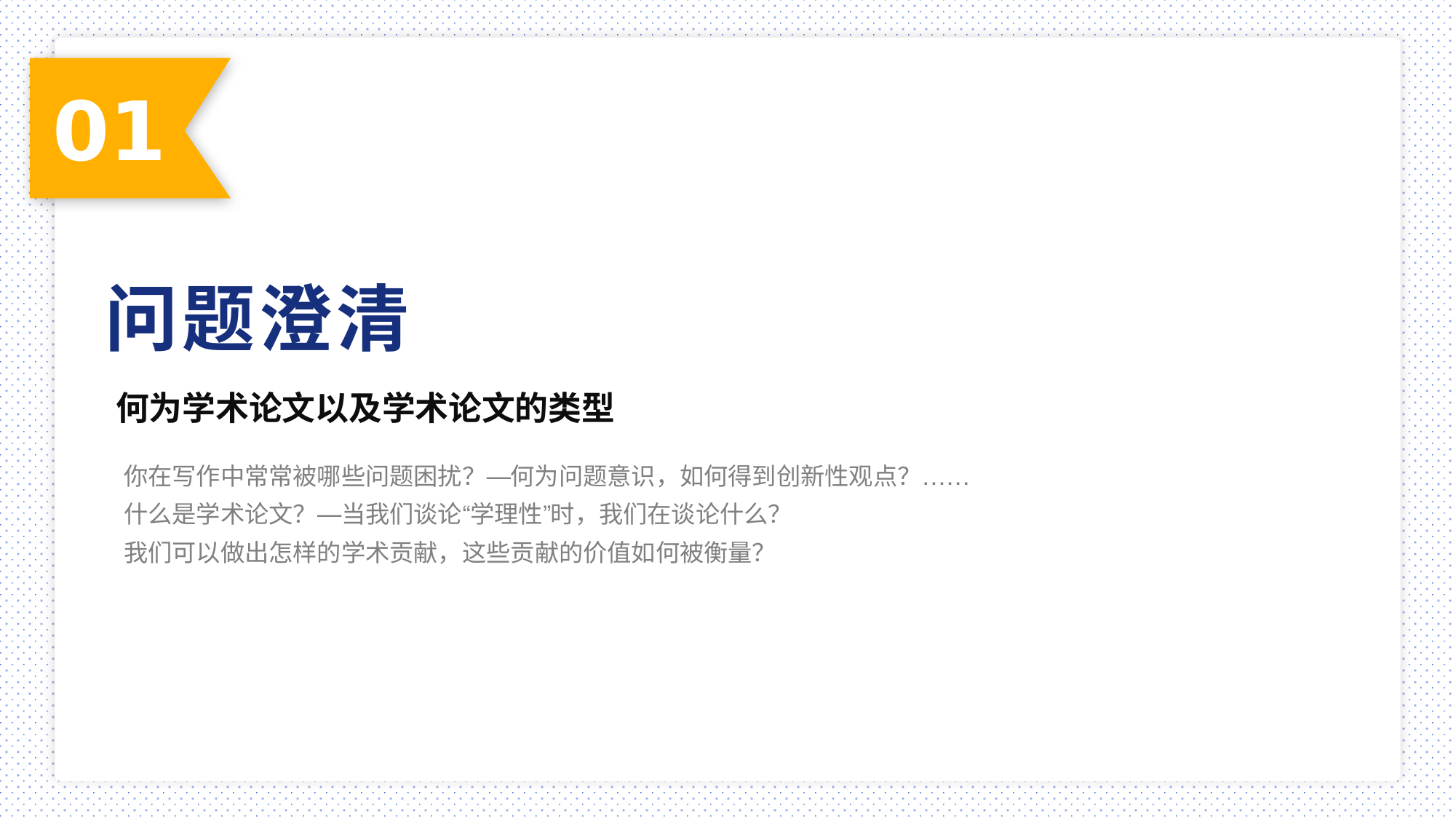

01
问题澄清
何为学术论文以及学术论文的类型
你在写作中常常被哪些问题困扰？—何为问题意识，如何得到创新性观点？……
什么是学术论文？—当我们谈论“学理性”时，我们在谈论什么？
我们可以做出怎样的学术贡献，这些贡献的价值如何被衡量？